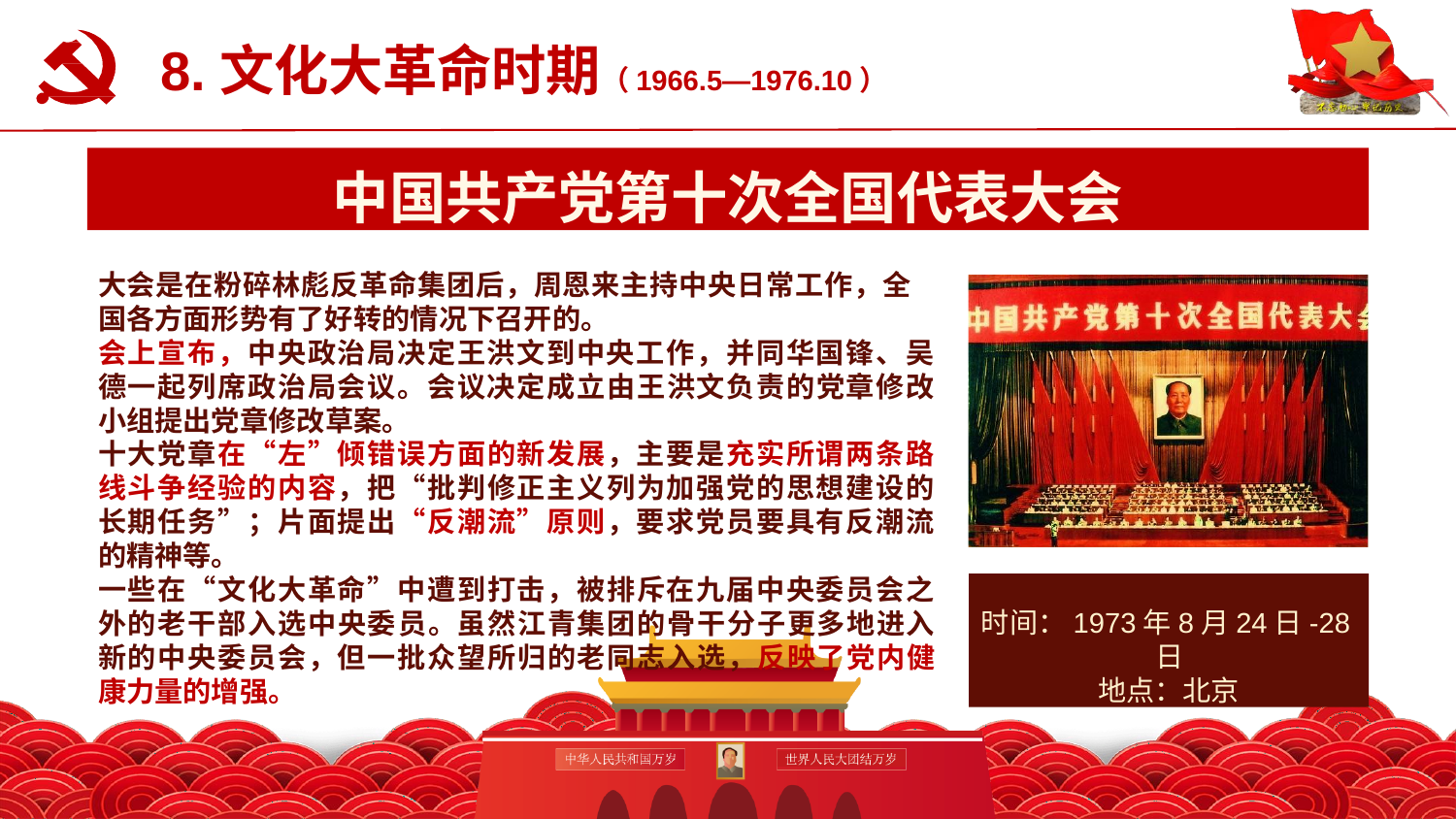

# 8.文化大革命时期（1966.5—1976.10）
认真学习党史新中国史

中国共产党第十次全国代表大会
大会是在粉碎林彪反革命集团后，周恩来主持中央日常工作，全 国各方面形势有了好转的情况下召开的。
会上宣布，中央政治局决定王洪文到中央工作，并同华国锋、吴德一起列席政治局会议。会议决定成立由王洪文负责的党章修改 小组提出党章修改草案。
十大党章在“左”倾错误方面的新发展，主要是充实所谓两条路 线斗争经验的内容，把“批判修正主义列为加强党的思想建设的 长期任务”；片面提出“反潮流”原则，要求党员要具有反潮流 的精神等。
一些在“文化大革命”中遭到打击，被排斥在九届中央委员会之 外的老干部入选中央委员。虽然江青集团的骨干分子更多地进入 新的中央委员会，但一批众望所归的老同志入选，反映了党内健 康力量的增强。

时间：1973年8月24日-28日
地点：北京